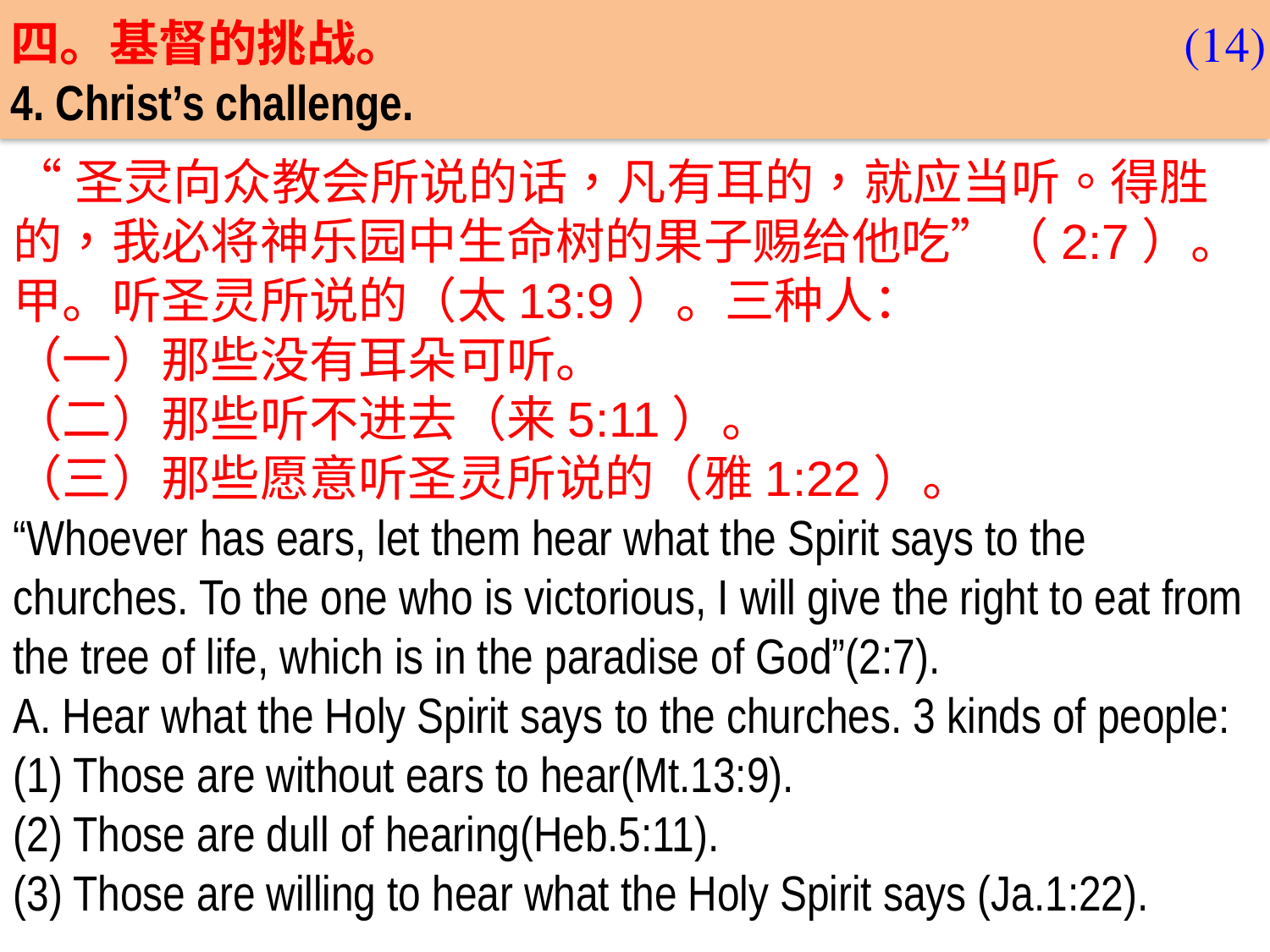

四。基督的挑战。
4. Christ’s challenge.
(14)
“圣灵向众教会所说的话，凡有耳的，就应当听。得胜的，我必将神乐园中生命树的果子赐给他吃”（2:7）。
甲。听圣灵所说的（太13:9）。三种人：
（一）那些没有耳朵可听。
（二）那些听不进去（来5:11）。
（三）那些愿意听圣灵所说的（雅1:22）。
“Whoever has ears, let them hear what the Spirit says to the churches. To the one who is victorious, I will give the right to eat from the tree of life, which is in the paradise of God”(2:7).
A. Hear what the Holy Spirit says to the churches. 3 kinds of people:
(1) Those are without ears to hear(Mt.13:9).
(2) Those are dull of hearing(Heb.5:11).
(3) Those are willing to hear what the Holy Spirit says (Ja.1:22).